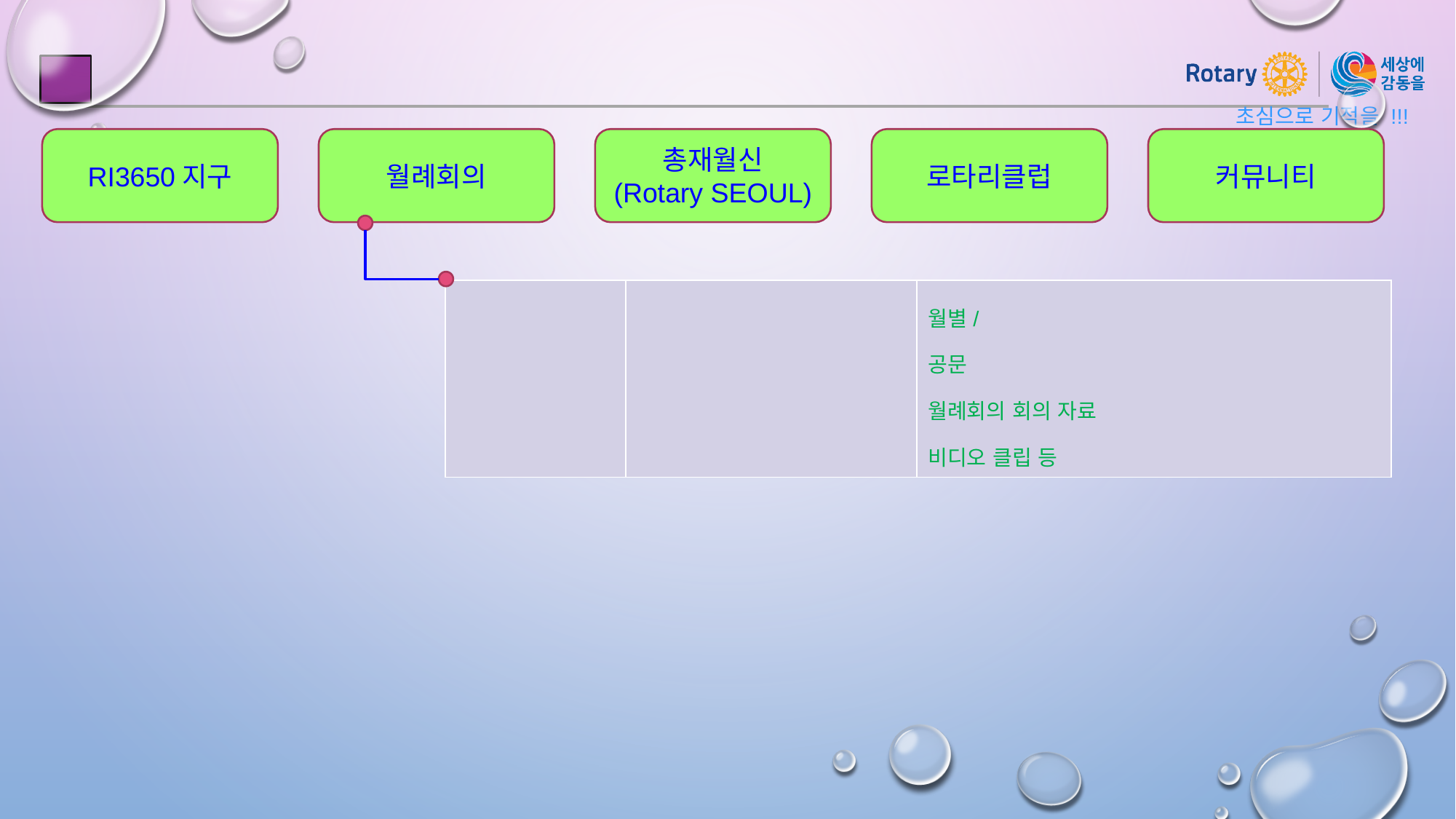

RI3650지구
월례회의
총재월신
(Rotary SEOUL)
로타리클럽
커뮤니티

|  |  | 월별/ 공문 월례회의 회의 자료 비디오 클립 등 |
| --- | --- | --- |